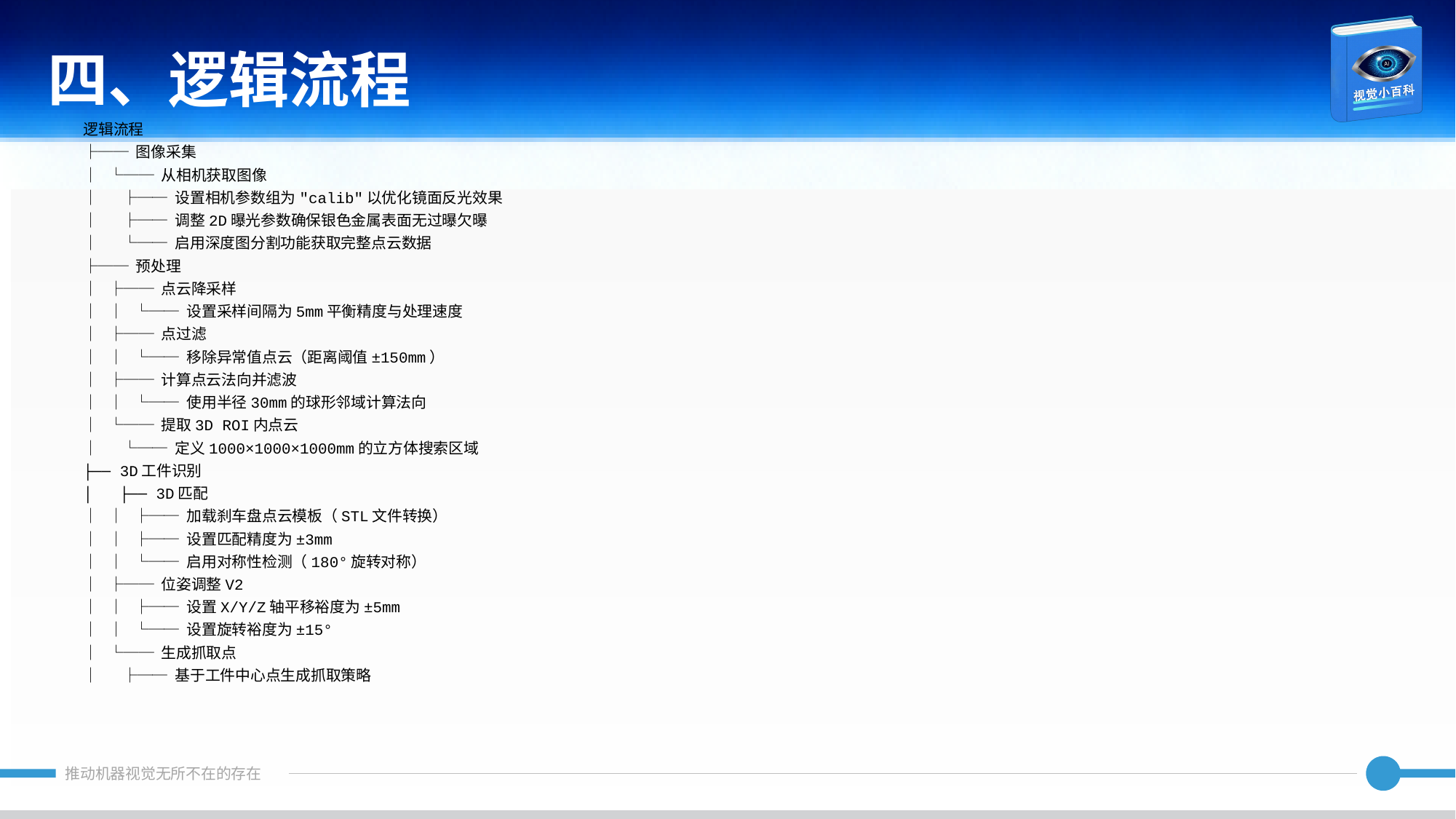

四、逻辑流程

逻辑流程
├── 图像采集
│   └── 从相机获取图像
│       ├── 设置相机参数组为"calib"以优化镜面反光效果
│       ├── 调整2D曝光参数确保银色金属表面无过曝欠曝
│       └── 启用深度图分割功能获取完整点云数据
├── 预处理
│   ├── 点云降采样
│   │   └── 设置采样间隔为5mm平衡精度与处理速度
│   ├── 点过滤
│   │   └── 移除异常值点云（距离阈值±150mm）
│   ├── 计算点云法向并滤波
│   │   └── 使用半径30mm的球形邻域计算法向
│   └── 提取3D ROI内点云
│       └── 定义1000×1000×1000mm的立方体搜索区域
├── 3D工件识别
│   ├── 3D匹配
│   │   ├── 加载刹车盘点云模板（STL文件转换）
│   │   ├── 设置匹配精度为±3mm
│   │   └── 启用对称性检测（180°旋转对称）
│   ├── 位姿调整V2
│   │   ├── 设置X/Y/Z轴平移裕度为±5mm
│   │   └── 设置旋转裕度为±15°
│   └── 生成抓取点
│       ├── 基于工件中心点生成抓取策略
9